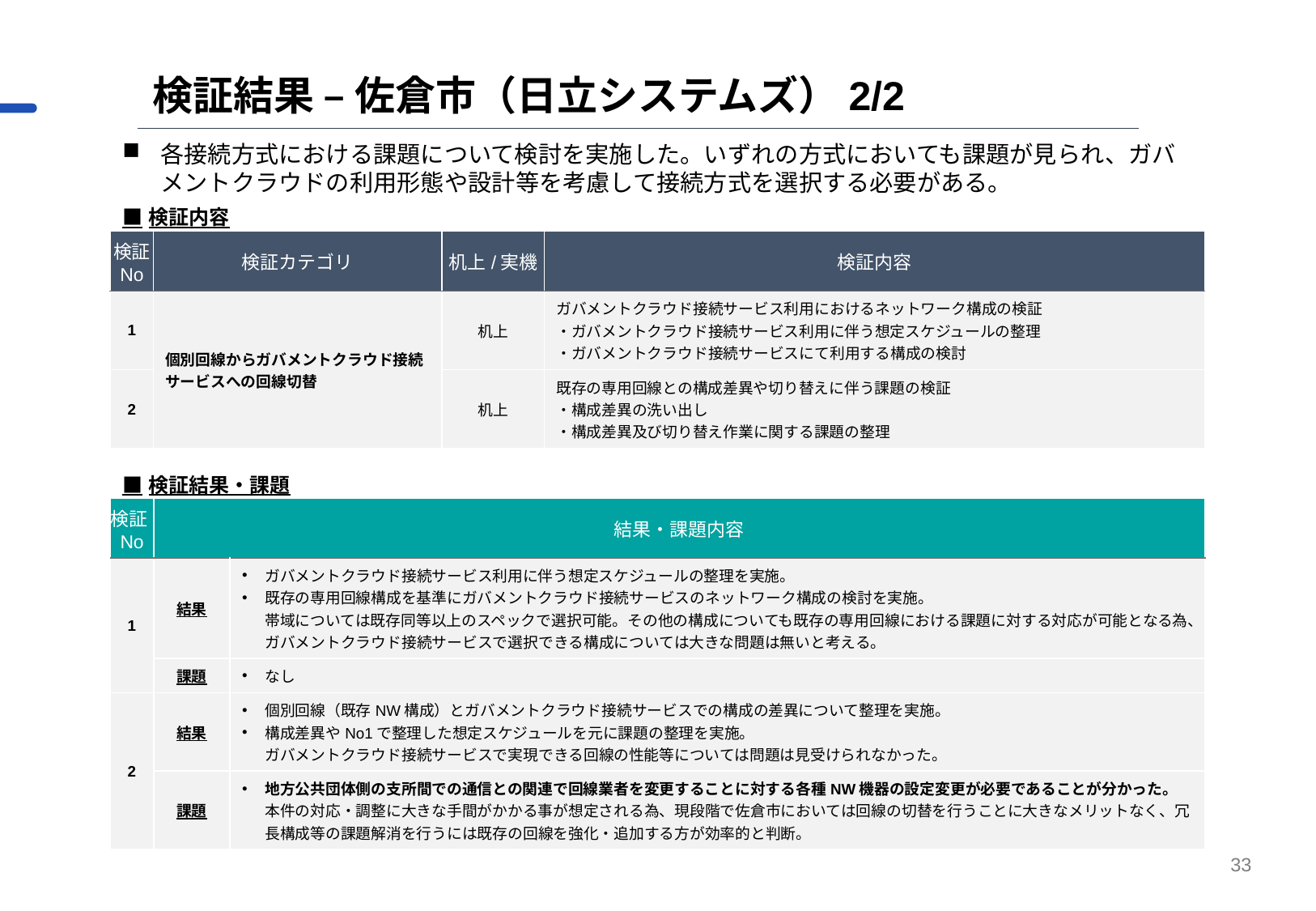

検証結果 – 佐倉市（日立システムズ）2/2
各接続方式における課題について検討を実施した。いずれの方式においても課題が見られ、ガバメントクラウドの利用形態や設計等を考慮して接続方式を選択する必要がある。
| ■検証内容 | ■検証内容 |  |  |
| --- | --- | --- | --- |
| 検証 No | 検証カテゴリ | 机上/実機 | 検証内容 |
| 1 | 個別回線からガバメントクラウド接続サービスへの回線切替 | 机上 | ガバメントクラウド接続サービス利用におけるネットワーク構成の検証 ・ガバメントクラウド接続サービス利用に伴う想定スケジュールの整理 ・ガバメントクラウド接続サービスにて利用する構成の検討 |
| 2 | 個別回線からガバメントクラウド接続サービスへの回線切替 | 机上 | 既存の専用回線との構成差異や切り替えに伴う課題の検証 ・構成差異の洗い出し ・構成差異及び切り替え作業に関する課題の整理 |
| ■検証結果・課題 |  |  |
| --- | --- | --- |
| 検証No | 結果・課題内容 | 結果・課題内容 |
| 1 | 結果 | ガバメントクラウド接続サービス利用に伴う想定スケジュールの整理を実施。 既存の専用回線構成を基準にガバメントクラウド接続サービスのネットワーク構成の検討を実施。 帯域については既存同等以上のスペックで選択可能。その他の構成についても既存の専用回線における課題に対する対応が可能となる為、ガバメントクラウド接続サービスで選択できる構成については大きな問題は無いと考える。 |
|  | 課題 | なし |
| 2 | 結果 | 個別回線（既存NW構成）とガバメントクラウド接続サービスでの構成の差異について整理を実施。 構成差異やNo1で整理した想定スケジュールを元に課題の整理を実施。 ガバメントクラウド接続サービスで実現できる回線の性能等については問題は見受けられなかった。 |
|  | 課題 | 地方公共団体側の支所間での通信との関連で回線業者を変更することに対する各種NW機器の設定変更が必要であることが分かった。 本件の対応・調整に大きな手間がかかる事が想定される為、現段階で佐倉市においては回線の切替を行うことに大きなメリットなく、冗長構成等の課題解消を行うには既存の回線を強化・追加する方が効率的と判断。 |
33